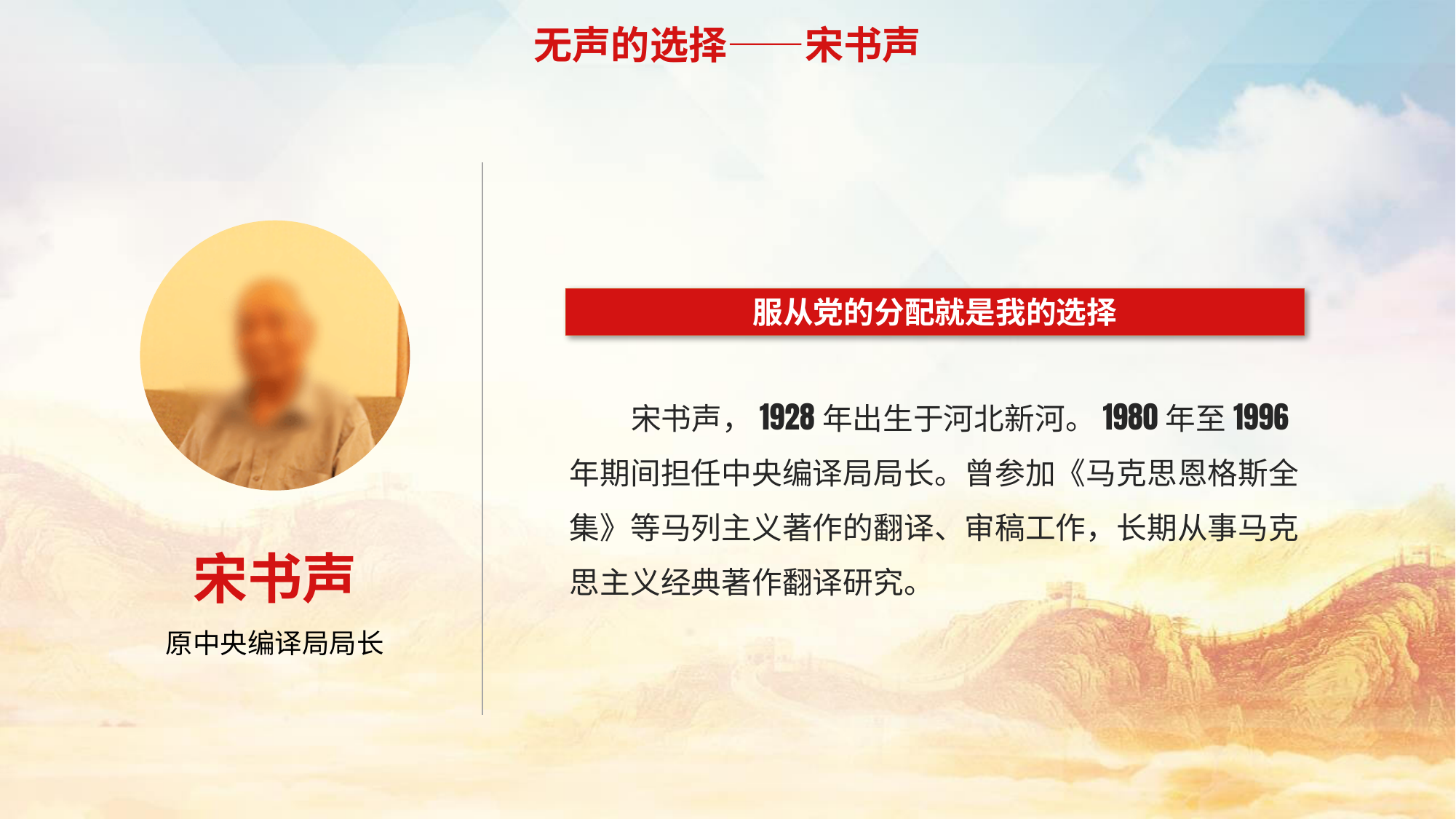

无声的选择——宋书声

宋书声
原中央编译局局长
服从党的分配就是我的选择
        宋书声，1928年出生于河北新河。1980年至1996年期间担任中央编译局局长。曾参加《马克思恩格斯全集》等马列主义著作的翻译、审稿工作，长期从事马克思主义经典著作翻译研究。